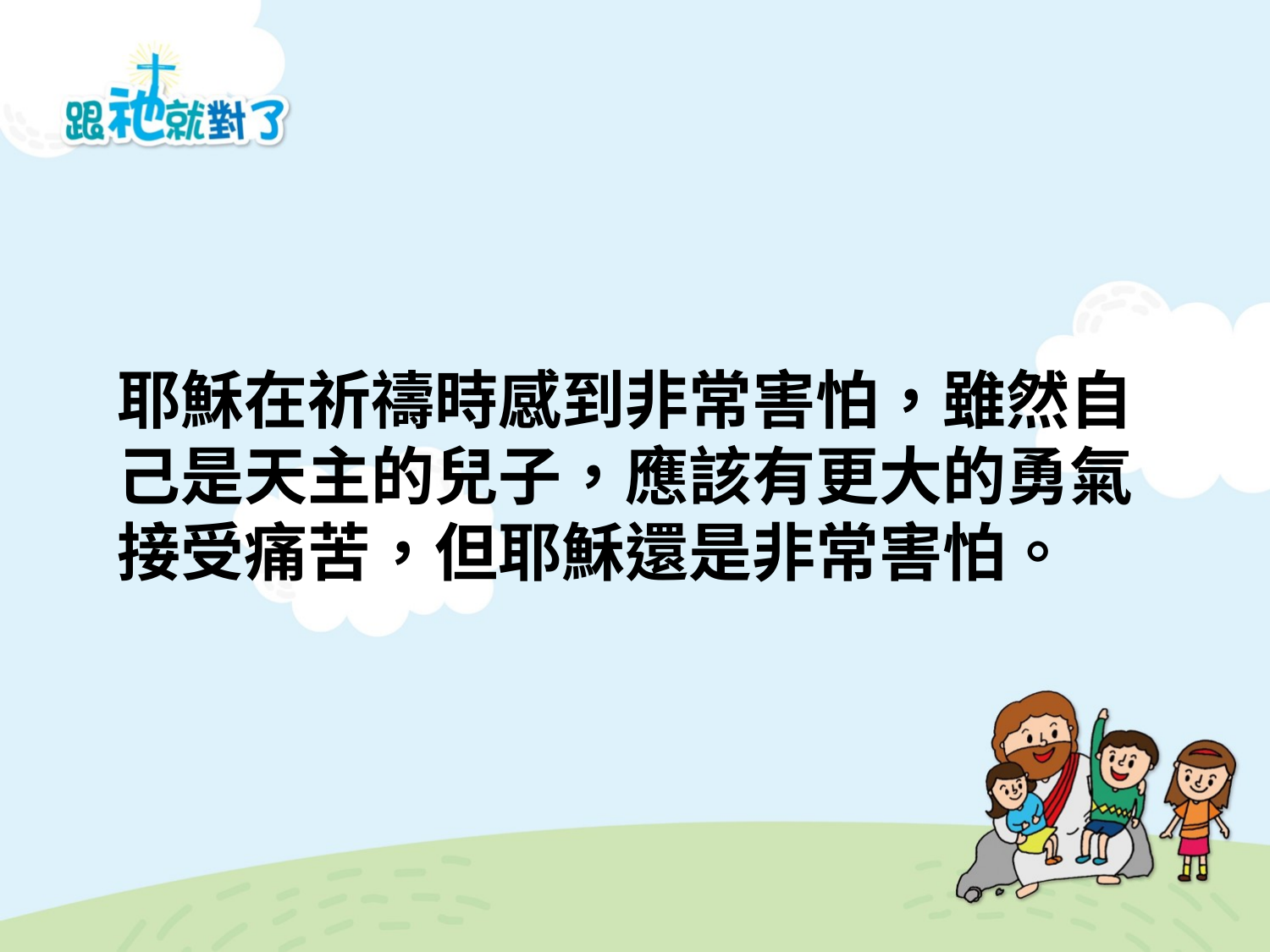

耶穌在祈禱時感到非常害怕，雖然自己是天主的兒子，應該有更大的勇氣接受痛苦，但耶穌還是非常害怕。